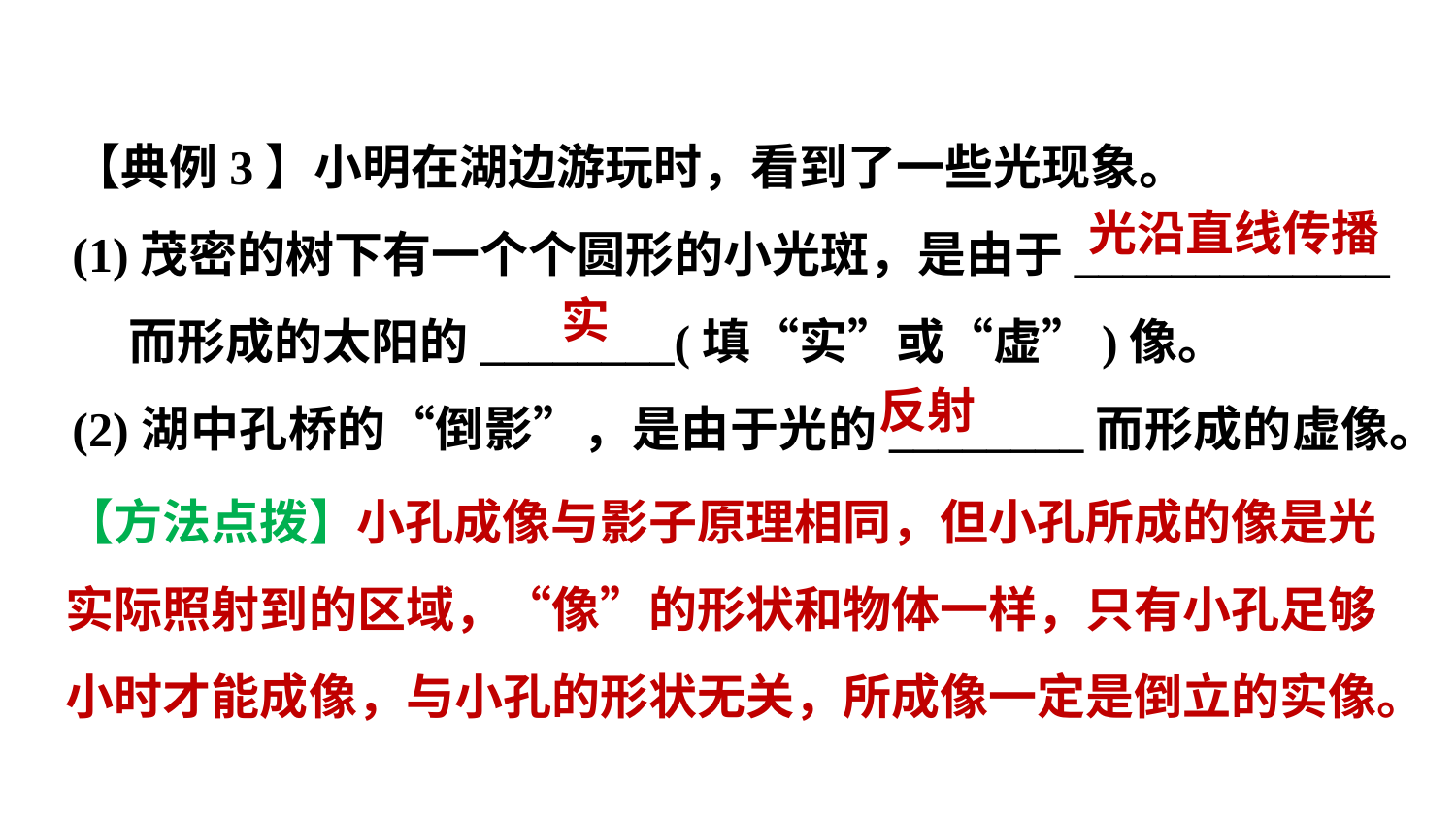

【典例3】小明在湖边游玩时，看到了一些光现象。
(1)茂密的树下有一个个圆形的小光斑，是由于_____________而形成的太阳的________(填“实”或“虚”)像。
(2)湖中孔桥的“倒影”，是由于光的________而形成的虚像。
光沿直线传播
实
反射
【方法点拨】小孔成像与影子原理相同，但小孔所成的像是光实际照射到的区域，“像”的形状和物体一样，只有小孔足够小时才能成像，与小孔的形状无关，所成像一定是倒立的实像。